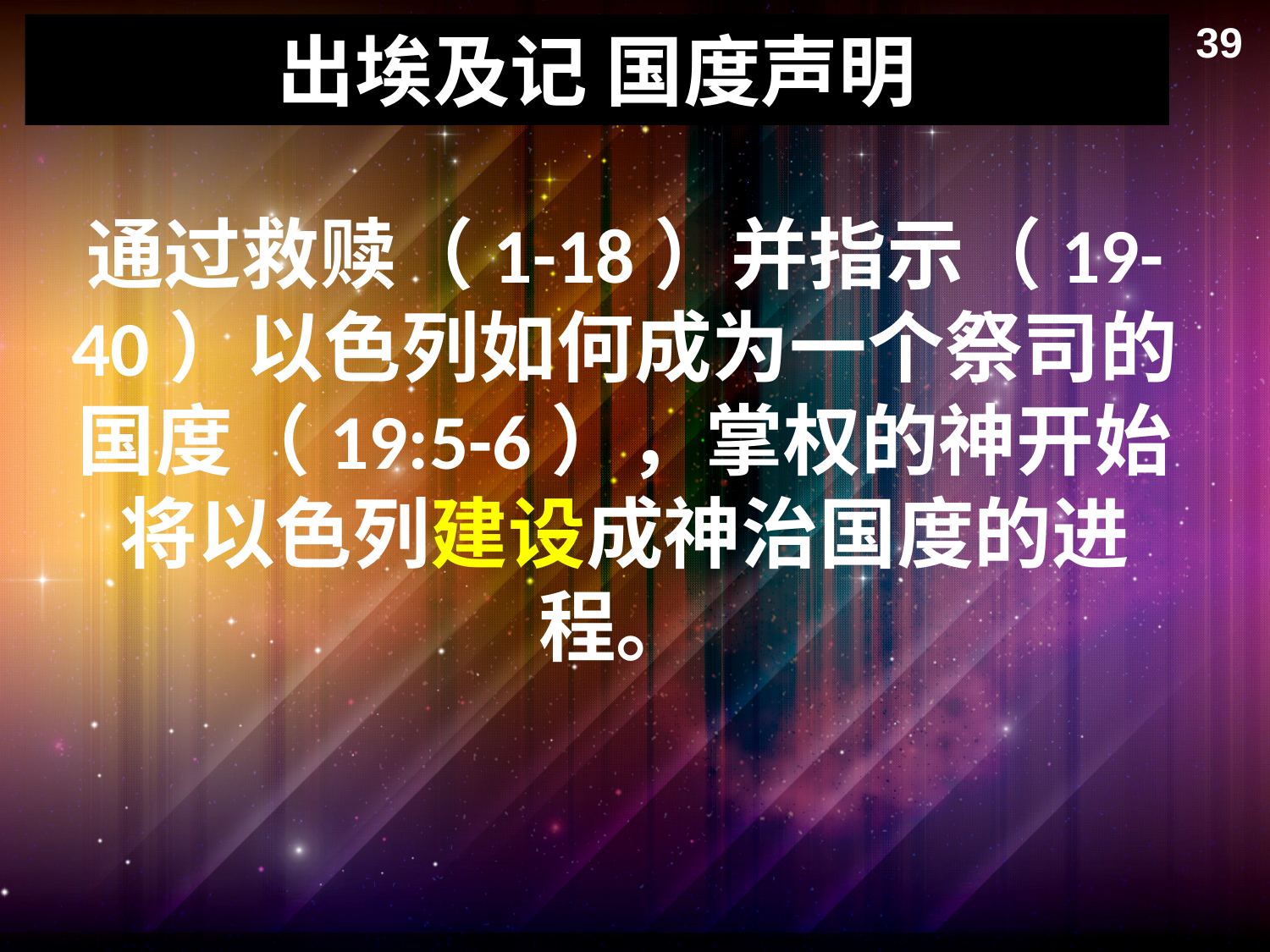

39
# 出埃及记 国度声明
通过救赎（1-18）并指示（19-40）以色列如何成为一个祭司的国度（19:5-6），掌权的神开始将以色列建设成神治国度的进程。